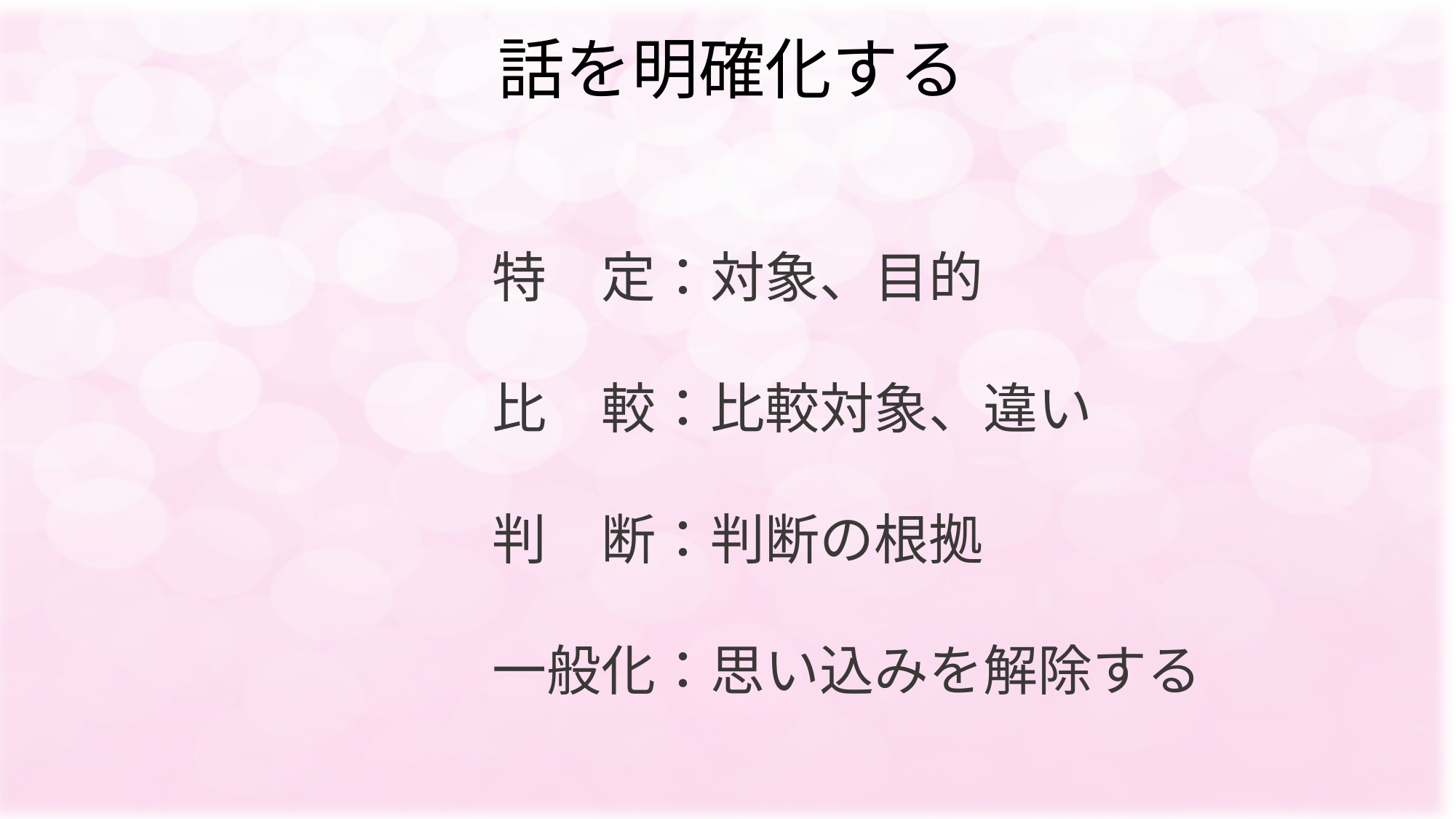

話を明確化する
特　定：対象、目的
比　較：比較対象、違い
判　断：判断の根拠
一般化：思い込みを解除する